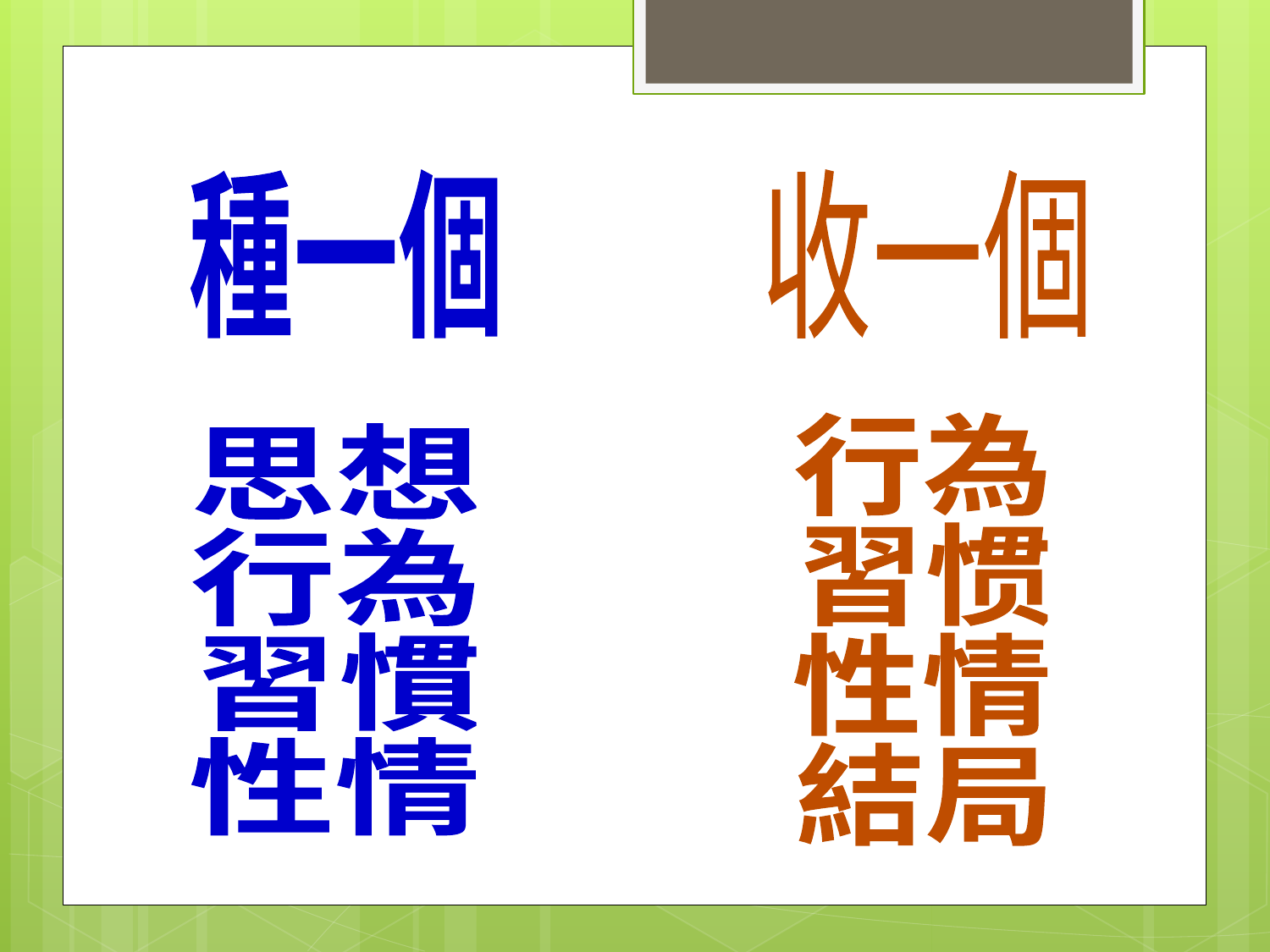

種一個
收一個
行為
習惯
性情
結局
思想
行為
習慣
性情